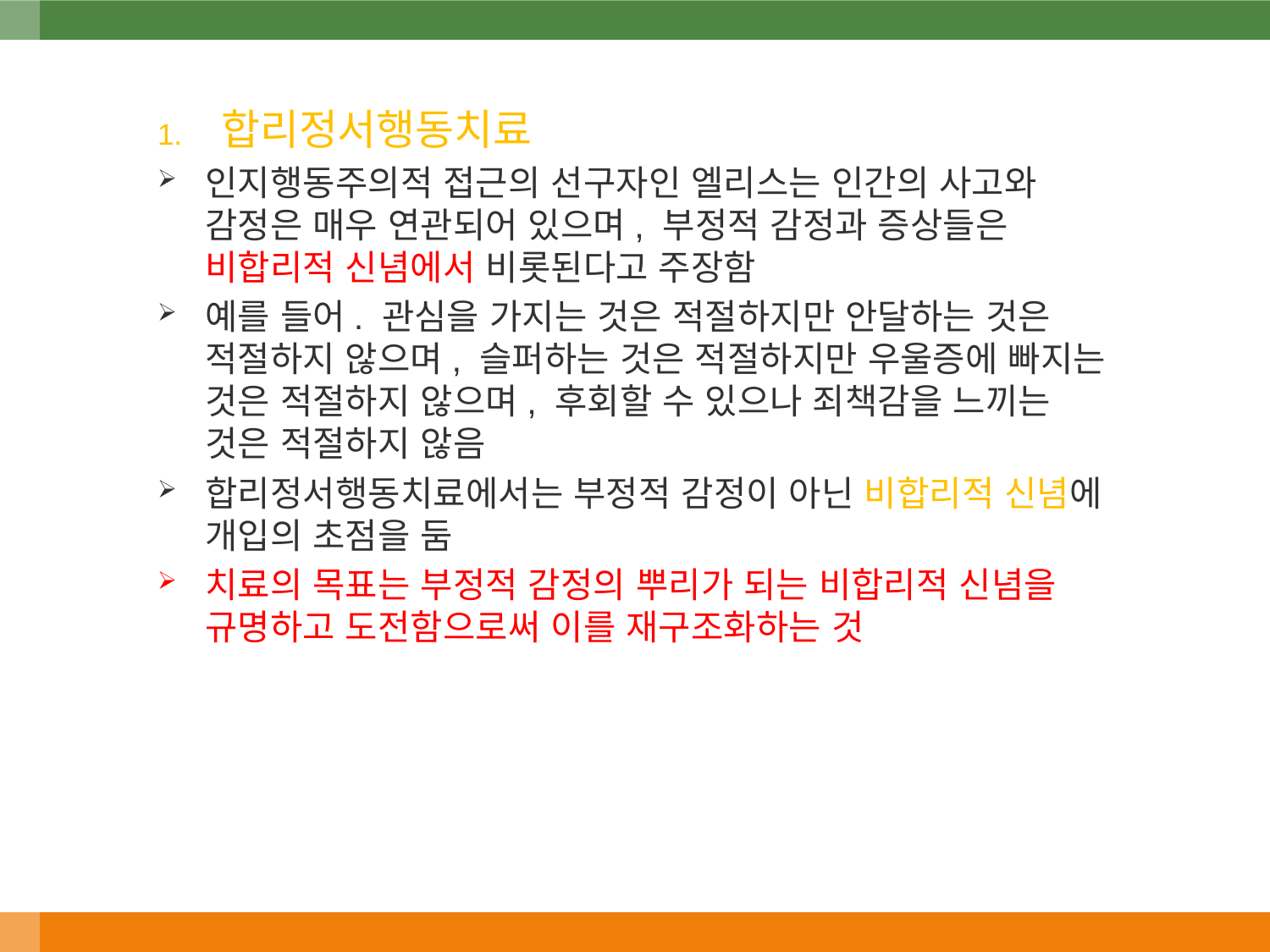

합리정서행동치료
인지행동주의적 접근의 선구자인 엘리스는 인간의 사고와 감정은 매우 연관되어 있으며, 부정적 감정과 증상들은 비합리적 신념에서 비롯된다고 주장함
예를 들어. 관심을 가지는 것은 적절하지만 안달하는 것은 적절하지 않으며, 슬퍼하는 것은 적절하지만 우울증에 빠지는 것은 적절하지 않으며, 후회할 수 있으나 죄책감을 느끼는 것은 적절하지 않음
합리정서행동치료에서는 부정적 감정이 아닌 비합리적 신념에 개입의 초점을 둠
치료의 목표는 부정적 감정의 뿌리가 되는 비합리적 신념을 규명하고 도전함으로써 이를 재구조화하는 것